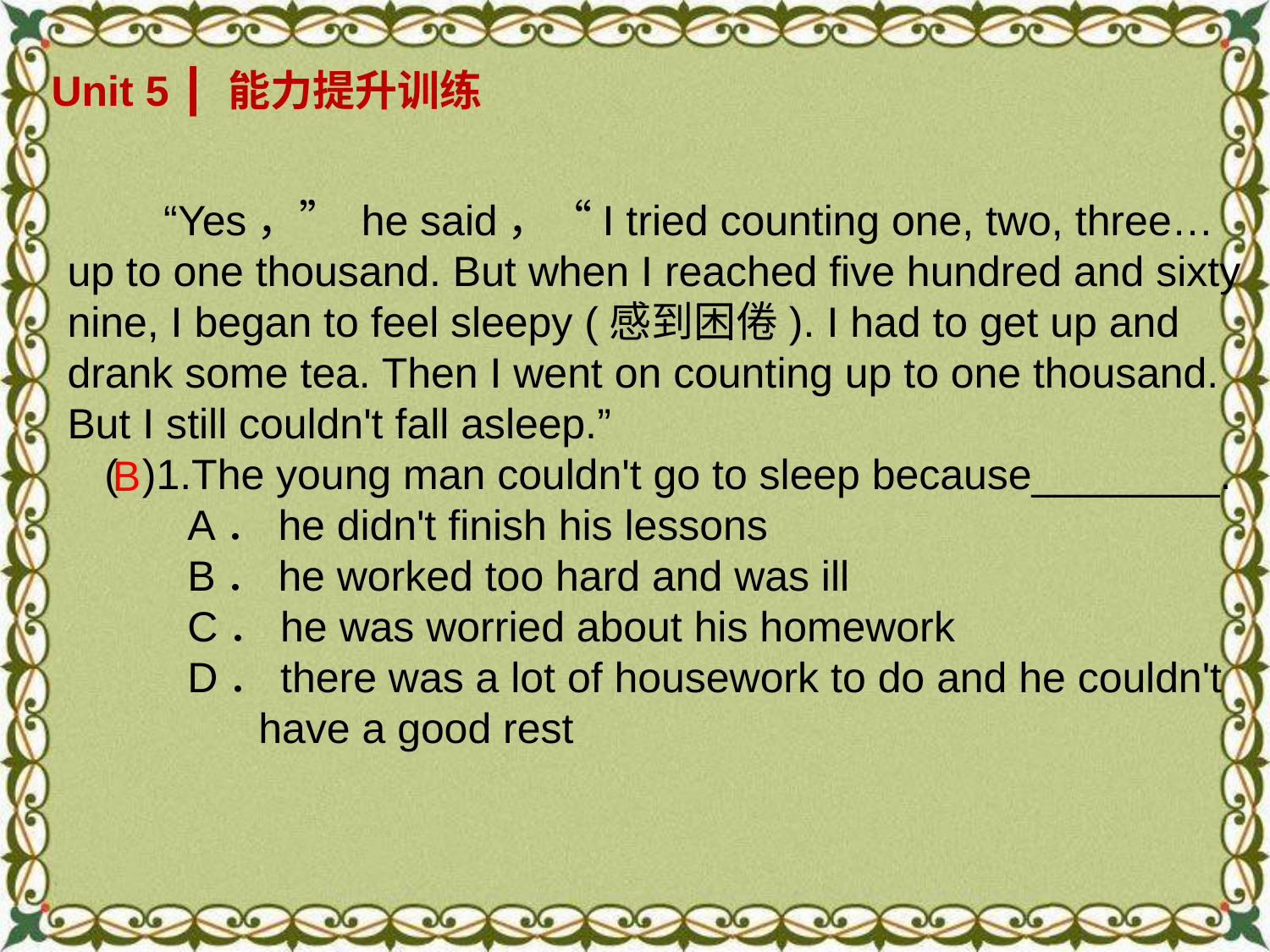

Unit 5 ┃ 能力提升训练
     “Yes，” he said，“I tried counting one, two, three… up to one thousand. But when I reached five hundred and sixty­nine, I began to feel sleepy (感到困倦). I had to get up and drank some tea. Then I went on counting up to one thousand. But I still couldn't fall asleep.”
(  )1.The young man couldn't go to sleep because________.
       A．he didn't finish his lessons
       B．he worked too hard and was ill
       C．he was worried about his homework
       D．there was a lot of housework to do and he couldn't
             have a good rest

 B